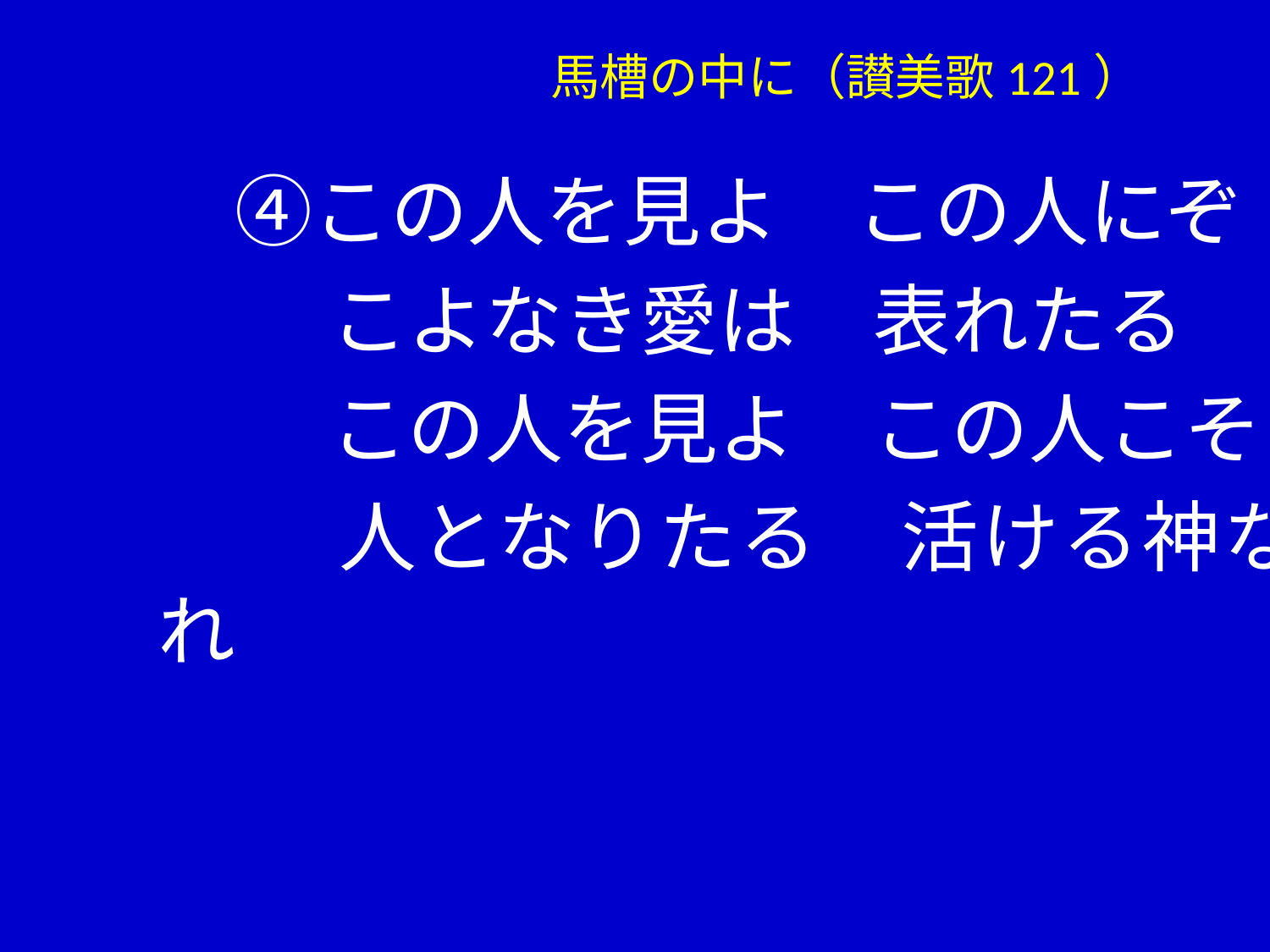

# 馬槽の中に（讃美歌121）
　④この人を見よ　この人にぞ
　　 こよなき愛は　表れたる
　　 この人を見よ　この人こそ
　　 人となりたる　活ける神なれ